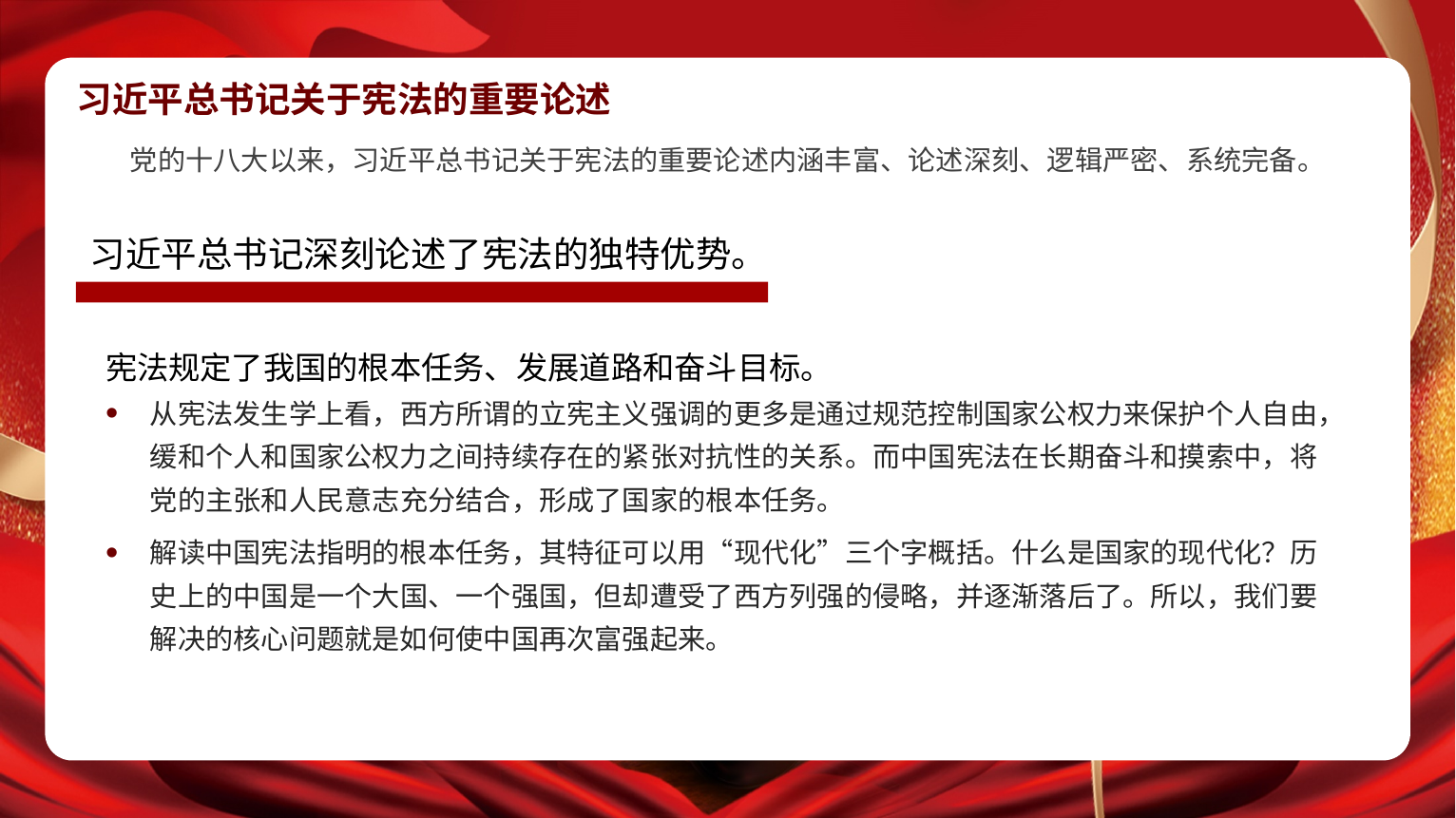

习近平总书记关于宪法的重要论述
党的十八大以来，习近平总书记关于宪法的重要论述内涵丰富、论述深刻、逻辑严密、系统完备。
习近平总书记深刻论述了宪法的独特优势。

宪法规定了我国的根本任务、发展道路和奋斗目标。
从宪法发生学上看，西方所谓的立宪主义强调的更多是通过规范控制国家公权力来保护个人自由，缓和个人和国家公权力之间持续存在的紧张对抗性的关系。而中国宪法在长期奋斗和摸索中，将党的主张和人民意志充分结合，形成了国家的根本任务。
解读中国宪法指明的根本任务，其特征可以用“现代化”三个字概括。什么是国家的现代化？历史上的中国是一个大国、一个强国，但却遭受了西方列强的侵略，并逐渐落后了。所以，我们要解决的核心问题就是如何使中国再次富强起来。